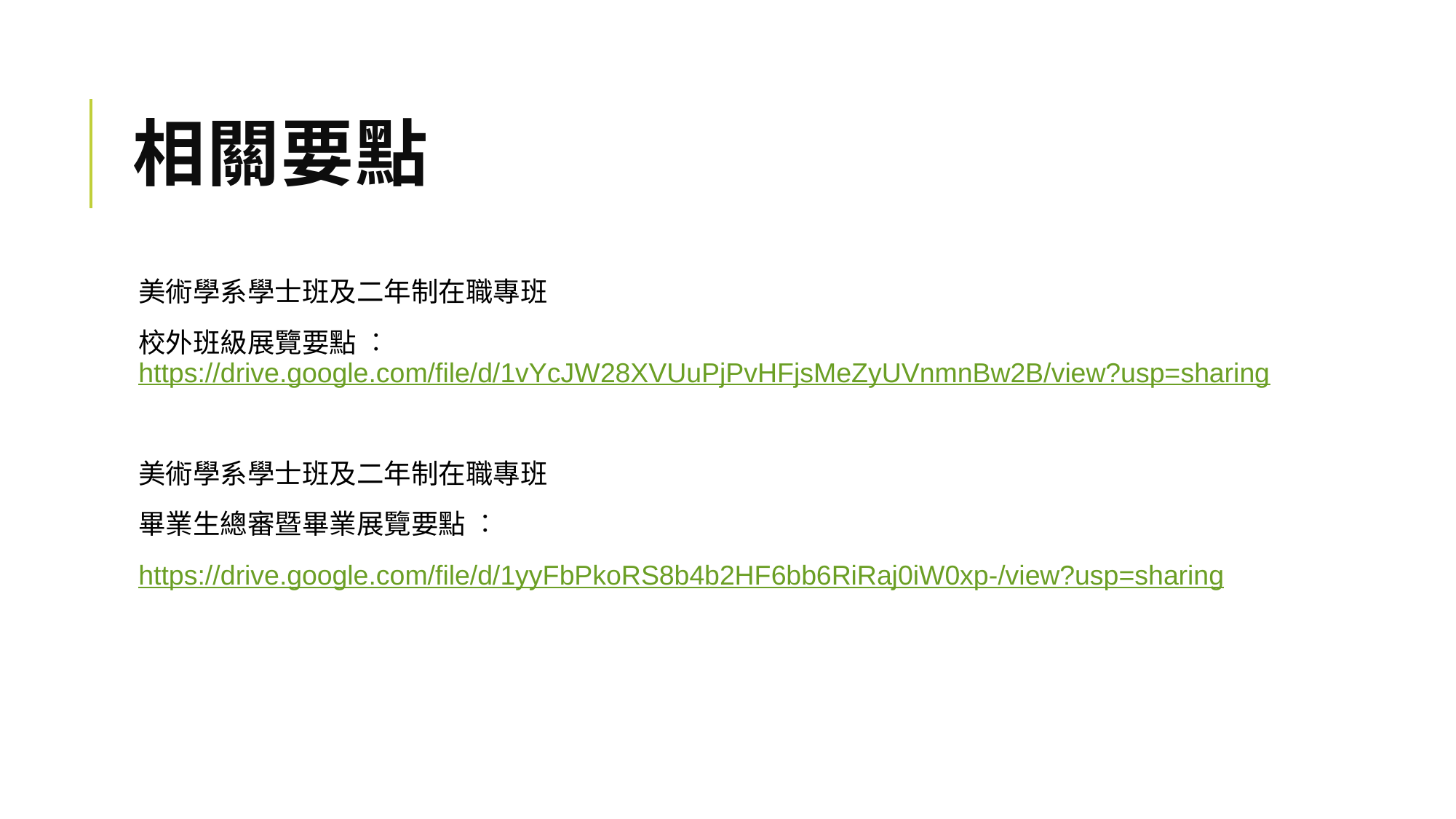

# 相關要點
美術學系學士班及二年制在職專班
校外班級展覽要點 ︰
https://drive.google.com/file/d/1vYcJW28XVUuPjPvHFjsMeZyUVnmnBw2B/view?usp=sharing

美術學系學士班及二年制在職專班
畢業生總審暨畢業展覽要點 ︰
https://drive.google.com/file/d/1yyFbPkoRS8b4b2HF6bb6RiRaj0iW0xp-/view?usp=sharing